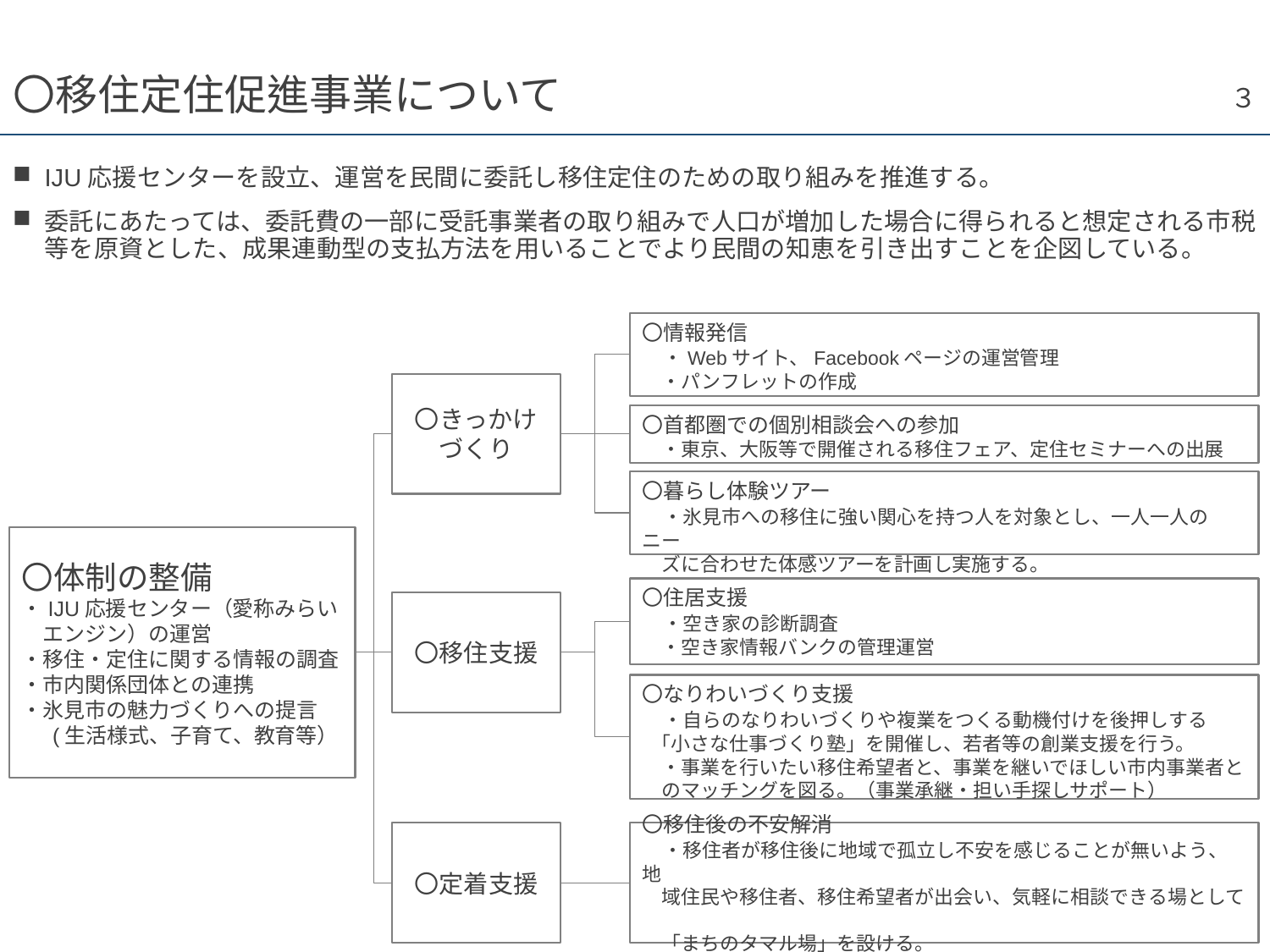

３
# 〇移住定住促進事業について
IJU応援センターを設立、運営を民間に委託し移住定住のための取り組みを推進する。
委託にあたっては、委託費の一部に受託事業者の取り組みで人口が増加した場合に得られると想定される市税等を原資とした、成果連動型の支払方法を用いることでより民間の知恵を引き出すことを企図している。
〇情報発信
　・Webサイト、Facebookページの運営管理
　・パンフレットの作成
〇きっかけ
づくり
〇首都圏での個別相談会への参加
　・東京、大阪等で開催される移住フェア、定住セミナーへの出展
〇暮らし体験ツアー
　・氷見市への移住に強い関心を持つ人を対象とし、一人一人のニー
　ズに合わせた体感ツアーを計画し実施する。
〇体制の整備
・IJU応援センター（愛称みらい
　エンジン）の運営
・移住・定住に関する情報の調査
・市内関係団体との連携
・氷見市の魅力づくりへの提言
　 (生活様式、子育て、教育等）
〇住居支援
　・空き家の診断調査
　・空き家情報バンクの管理運営
〇移住支援
〇なりわいづくり支援
　・自らのなりわいづくりや複業をつくる動機付けを後押しする
 「小さな仕事づくり塾」を開催し、若者等の創業支援を行う。
　・事業を行いたい移住希望者と、事業を継いでほしい市内事業者と
　のマッチングを図る。（事業承継・担い手探しサポート）
〇移住後の不安解消
　・移住者が移住後に地域で孤立し不安を感じることが無いよう、地
　域住民や移住者、移住希望者が出会い、気軽に相談できる場として
　「まちのタマル場」を設ける。
〇定着支援